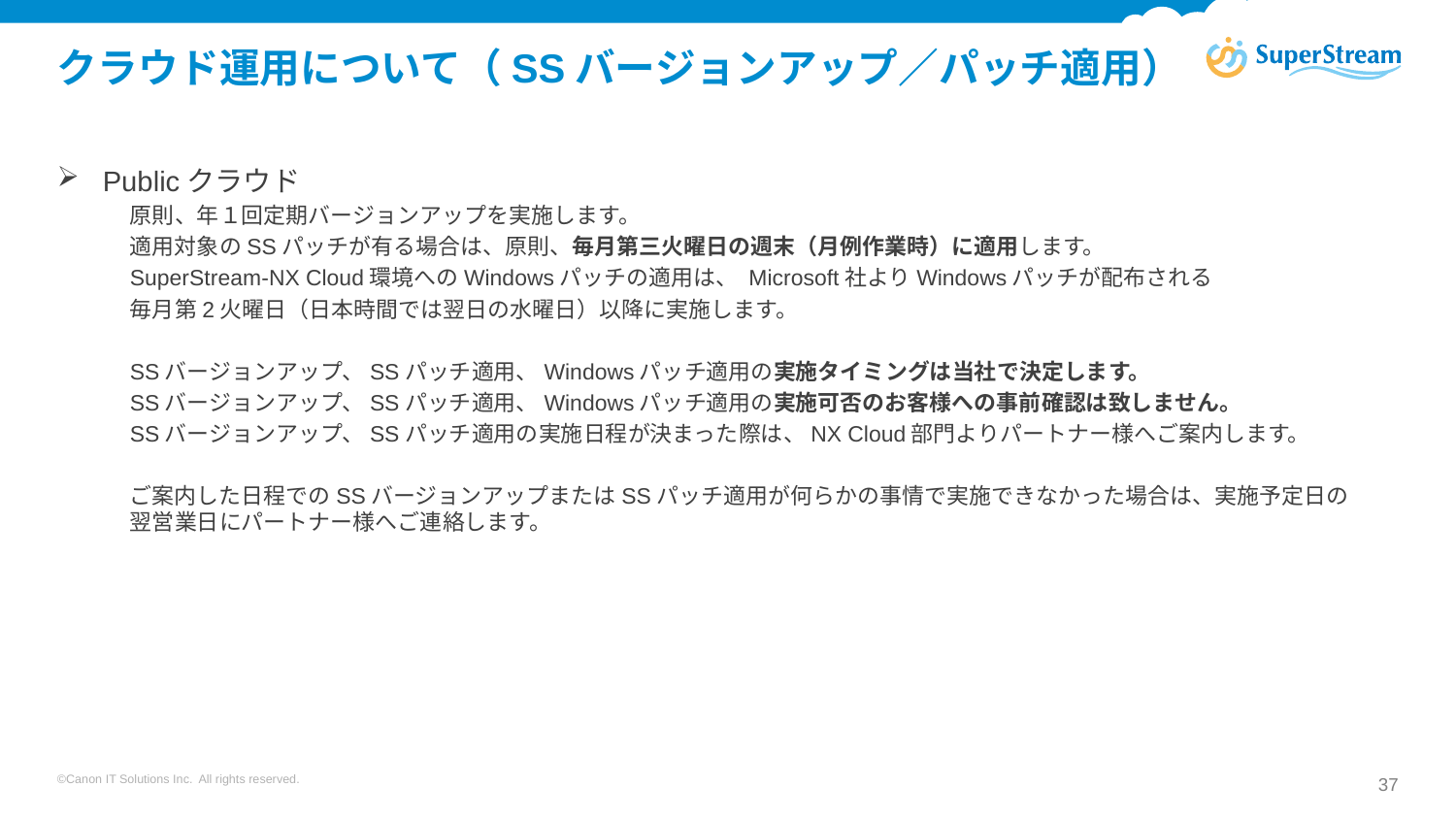

# クラウド運用について（SSバージョンアップ／パッチ適用）
Publicクラウド
原則、年１回定期バージョンアップを実施します。
適用対象のSSパッチが有る場合は、原則、毎月第三火曜日の週末（月例作業時）に適用します。
SuperStream-NX Cloud環境へのWindowsパッチの適用は、 Microsoft社よりWindowsパッチが配布される
毎月第2火曜日（日本時間では翌日の水曜日）以降に実施します。

SSバージョンアップ、SSパッチ適用、Windowsパッチ適用の実施タイミングは当社で決定します。
SSバージョンアップ、SSパッチ適用、Windowsパッチ適用の実施可否のお客様への事前確認は致しません。
SSバージョンアップ、SSパッチ適用の実施日程が決まった際は、NX Cloud部門よりパートナー様へご案内します。

ご案内した日程でのSSバージョンアップまたはSSパッチ適用が何らかの事情で実施できなかった場合は、実施予定日の
翌営業日にパートナー様へご連絡します。

©Canon IT Solutions Inc.  All rights reserved.
37